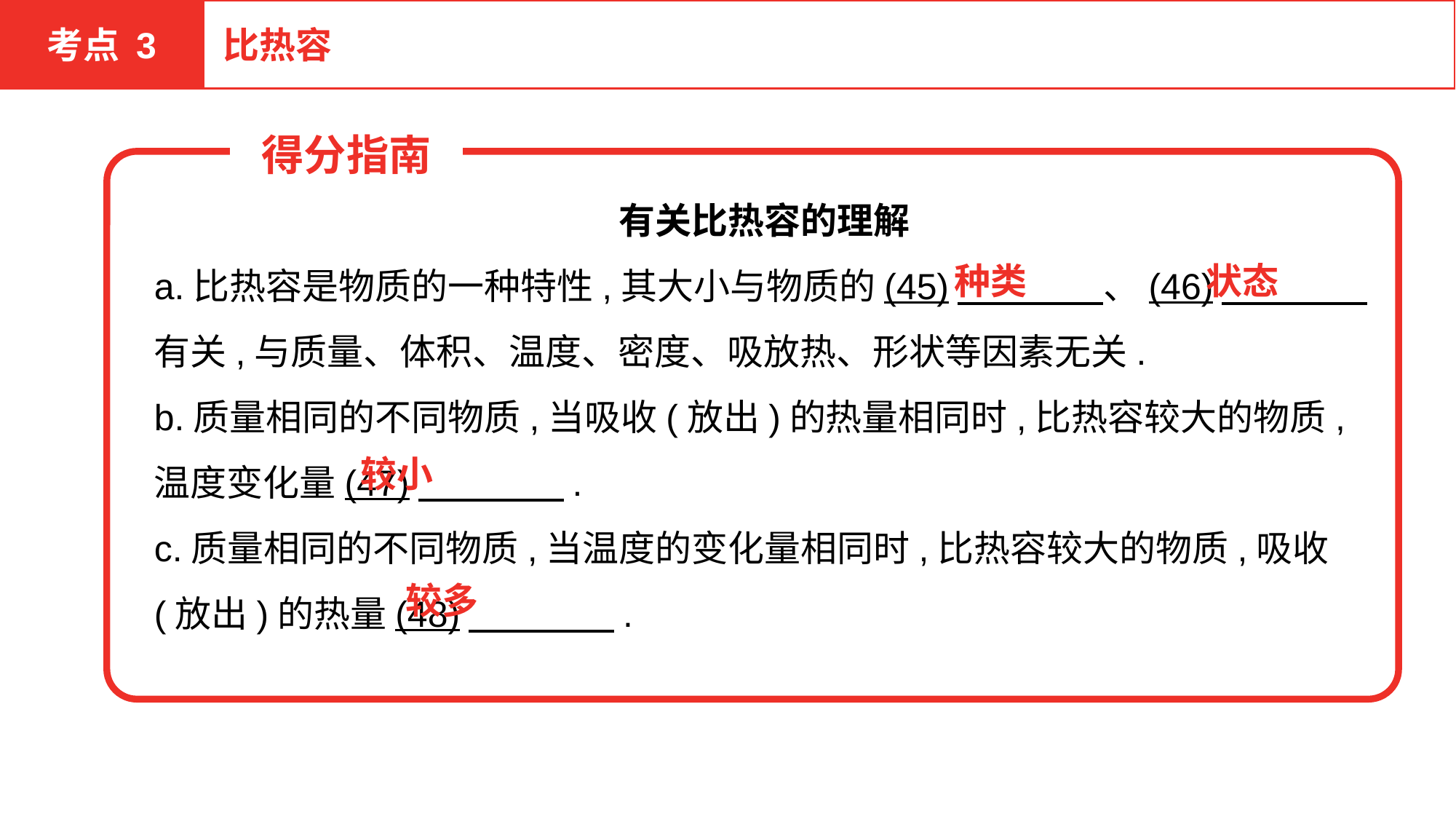

考点 3
比热容
得分指南

有关比热容的理解
a.比热容是物质的一种特性,其大小与物质的(45)　　　　、(46)　　　　有关,与质量、体积、温度、密度、吸放热、形状等因素无关.
b.质量相同的不同物质,当吸收(放出)的热量相同时,比热容较大的物质,温度变化量(47)　　　　.
c.质量相同的不同物质,当温度的变化量相同时,比热容较大的物质,吸收(放出)的热量(48)　　　　.

种类
状态
较小
较多